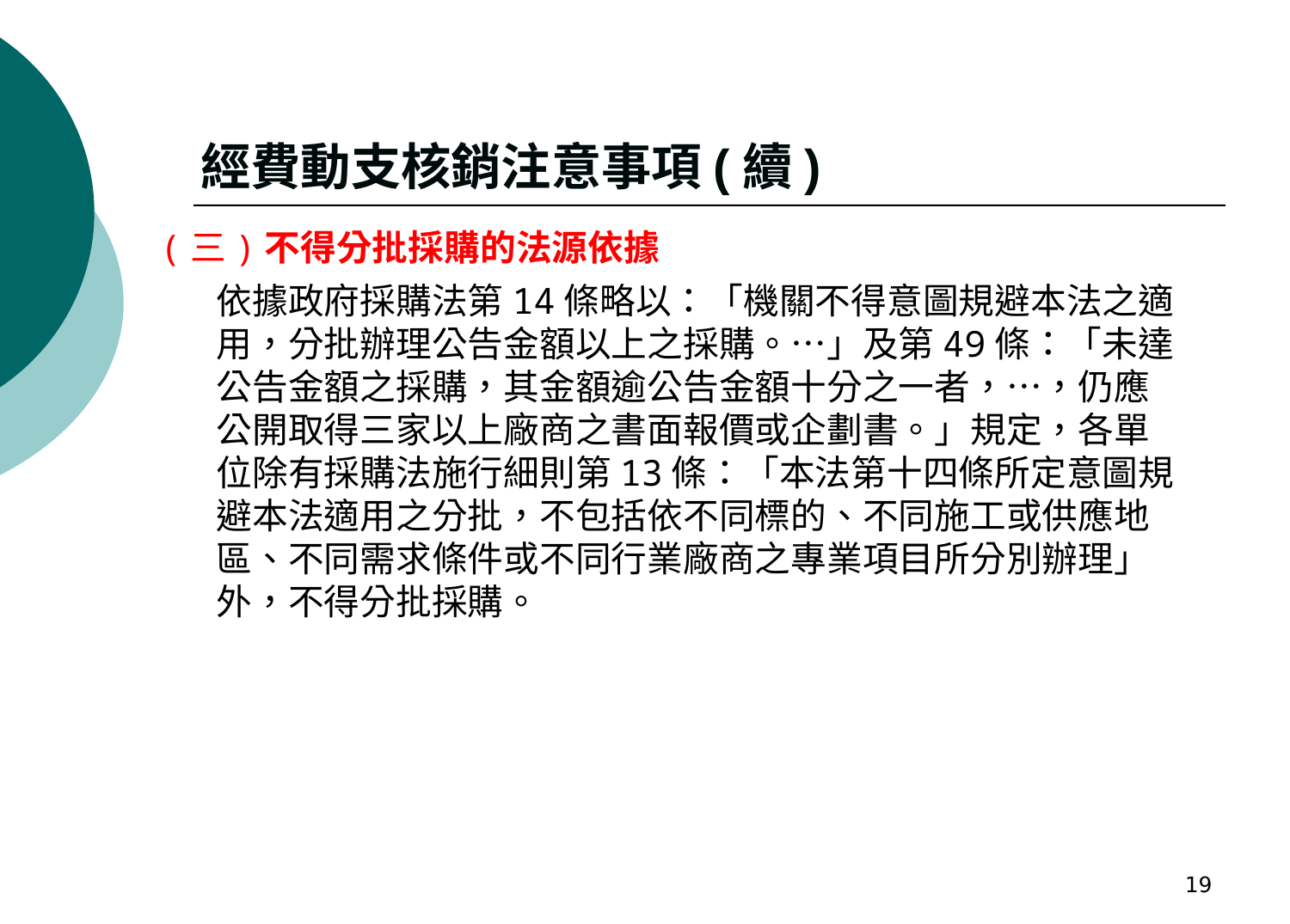

經費動支核銷注意事項(續)
(三)不得分批採購的法源依據
      依據政府採購法第14條略以：「機關不得意圖規避本法之適
      用，分批辦理公告金額以上之採購。…」及第49條：「未達
      公告金額之採購，其金額逾公告金額十分之一者，…，仍應
      公開取得三家以上廠商之書面報價或企劃書。」規定，各單
      位除有採購法施行細則第13條：「本法第十四條所定意圖規
      避本法適用之分批，不包括依不同標的、不同施工或供應地
      區、不同需求條件或不同行業廠商之專業項目所分別辦理」
      外，不得分批採購。

19